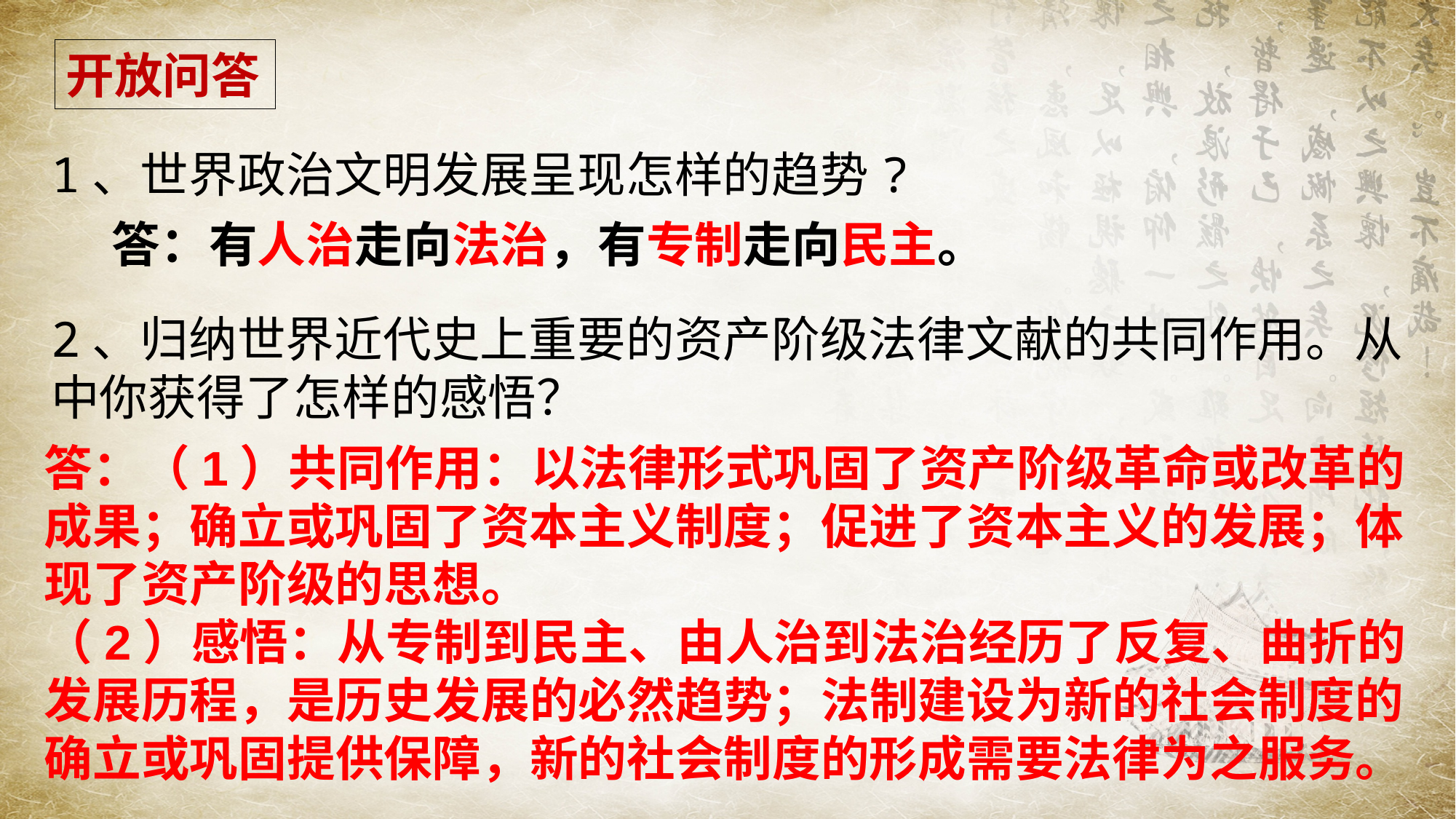

开放问答
1、世界政治文明发展呈现怎样的趋势?
答：有人治走向法治，有专制走向民主。
2、归纳世界近代史上重要的资产阶级法律文献的共同作用。从中你获得了怎样的感悟？
答：（1）共同作用：以法律形式巩固了资产阶级革命或改革的成果；确立或巩固了资本主义制度；促进了资本主义的发展；体现了资产阶级的思想。
（2）感悟：从专制到民主、由人治到法治经历了反复、曲折的发展历程，是历史发展的必然趋势；法制建设为新的社会制度的确立或巩固提供保障，新的社会制度的形成需要法律为之服务。